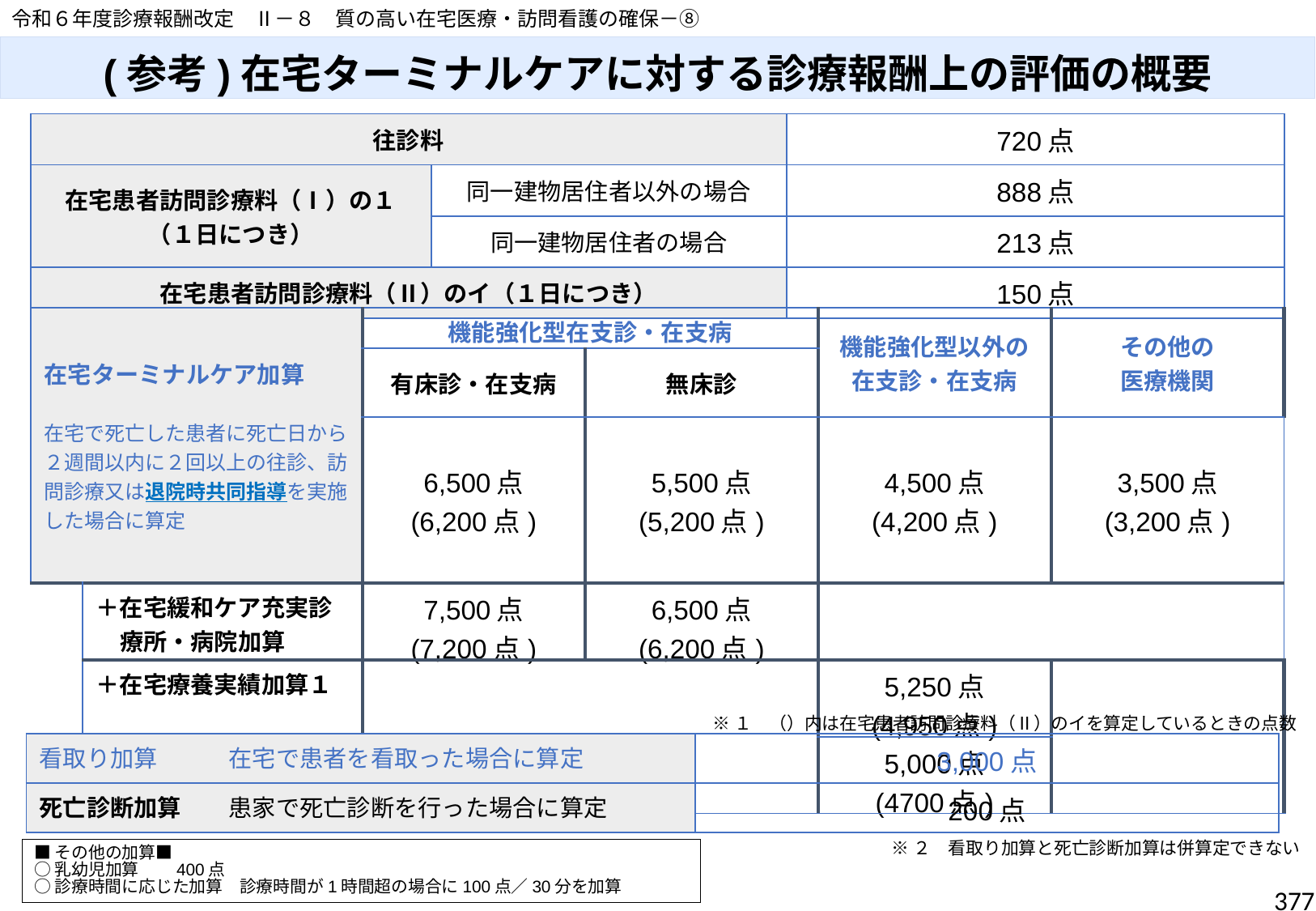

令和６年度診療報酬改定　Ⅱ－８　質の高い在宅医療・訪問看護の確保－⑧
(参考)在宅ターミナルケアに対する診療報酬上の評価の概要
| 往診料 |  | 720点 |
| --- | --- | --- |
| 在宅患者訪問診療料（Ⅰ）の１ （１日につき） | 同一建物居住者以外の場合 | 888点 |
|  | 同一建物居住者の場合 | 213点 |
| 在宅患者訪問診療料（Ⅱ）のイ（１日につき） |  | 150点 |
| 在宅ターミナルケア加算 在宅で死亡した患者に死亡日から２週間以内に２回以上の往診、訪問診療又は退院時共同指導を実施した場合に算定 |  | 機能強化型在支診・在支病 |  | 機能強化型以外の 在支診・在支病 | その他の 医療機関 |
| --- | --- | --- | --- | --- | --- |
|  |  | 有床診・在支病 | 無床診 |  |  |
|  |  | 6,500点 (6,200点) | 5,500点 (5,200点) | 4,500点 (4,200点) | 3,500点 (3,200点) |
|  | ＋在宅緩和ケア充実診療所・病院加算 | 7,500点 (7,200点) | 6,500点 (6,200点) |  |  |
|  | ＋在宅療養実績加算１ |  |  | 5,250点 (4,950点) |  |
|  | ＋在宅療養実績加算２ |  |  | 5,000点 (4700点) |  |
※１　（）内は在宅患者訪問診療料（Ⅱ）のイを算定しているときの点数
| 看取り加算　　　在宅で患者を看取った場合に算定 | 3,000点 |
| --- | --- |
| 死亡診断加算　　患家で死亡診断を行った場合に算定 | 200点 |
※２　看取り加算と死亡診断加算は併算定できない
■その他の加算■
○乳幼児加算　　400点
○診療時間に応じた加算　診療時間が1時間超の場合に100点／30分を加算

377